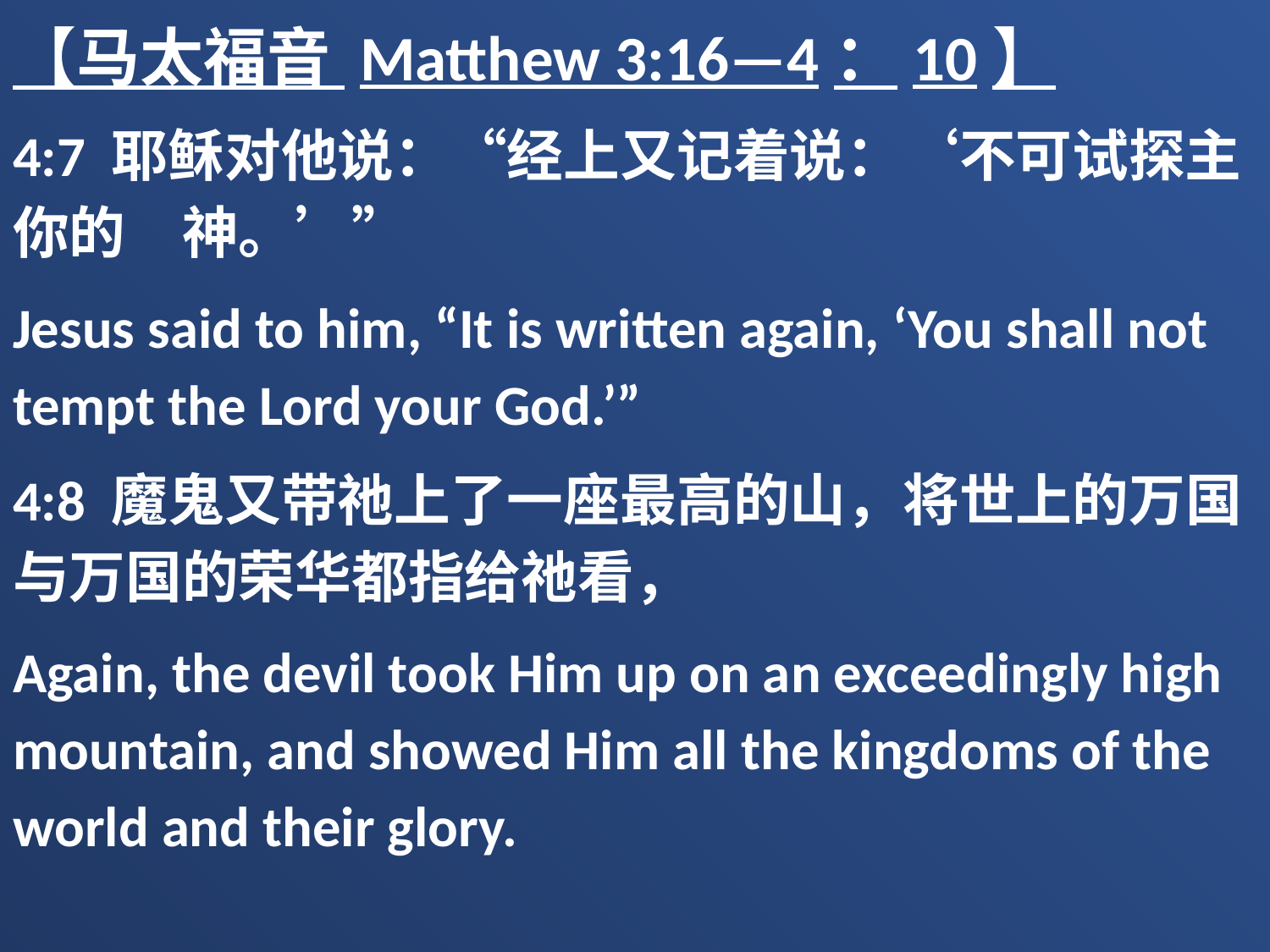

【马太福音 Matthew 3:16—4：10】
4:7 耶稣对他说：“经上又记着说：‘不可试探主你的　神。’”
Jesus said to him, “It is written again, ‘You shall not tempt the Lord your God.’”
4:8 魔鬼又带祂上了一座最高的山，将世上的万国与万国的荣华都指给祂看，
Again, the devil took Him up on an exceedingly high mountain, and showed Him all the kingdoms of the world and their glory.